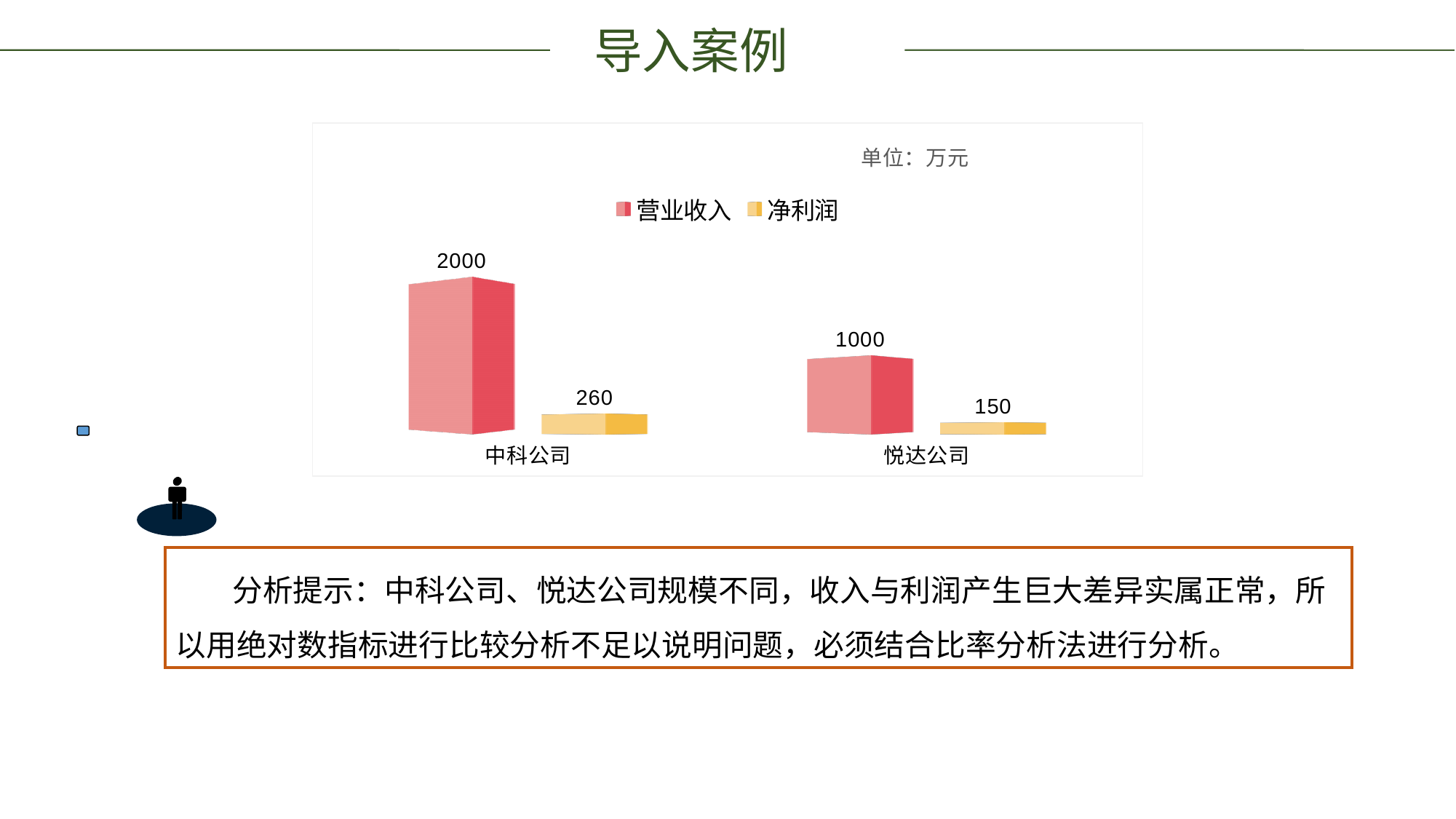

导入案例

### Chart:               单位：万元

| Category | 营业收入 | 净利润 |
|---|---|---|
| 中科公司 | 2000.0 | 260.0 |
| 悦达公司 | 1000.0 | 150.0 |

 分析提示：中科公司、悦达公司规模不同，收入与利润产生巨大差异实属正常，所以用绝对数指标进行比较分析不足以说明问题，必须结合比率分析法进行分析。